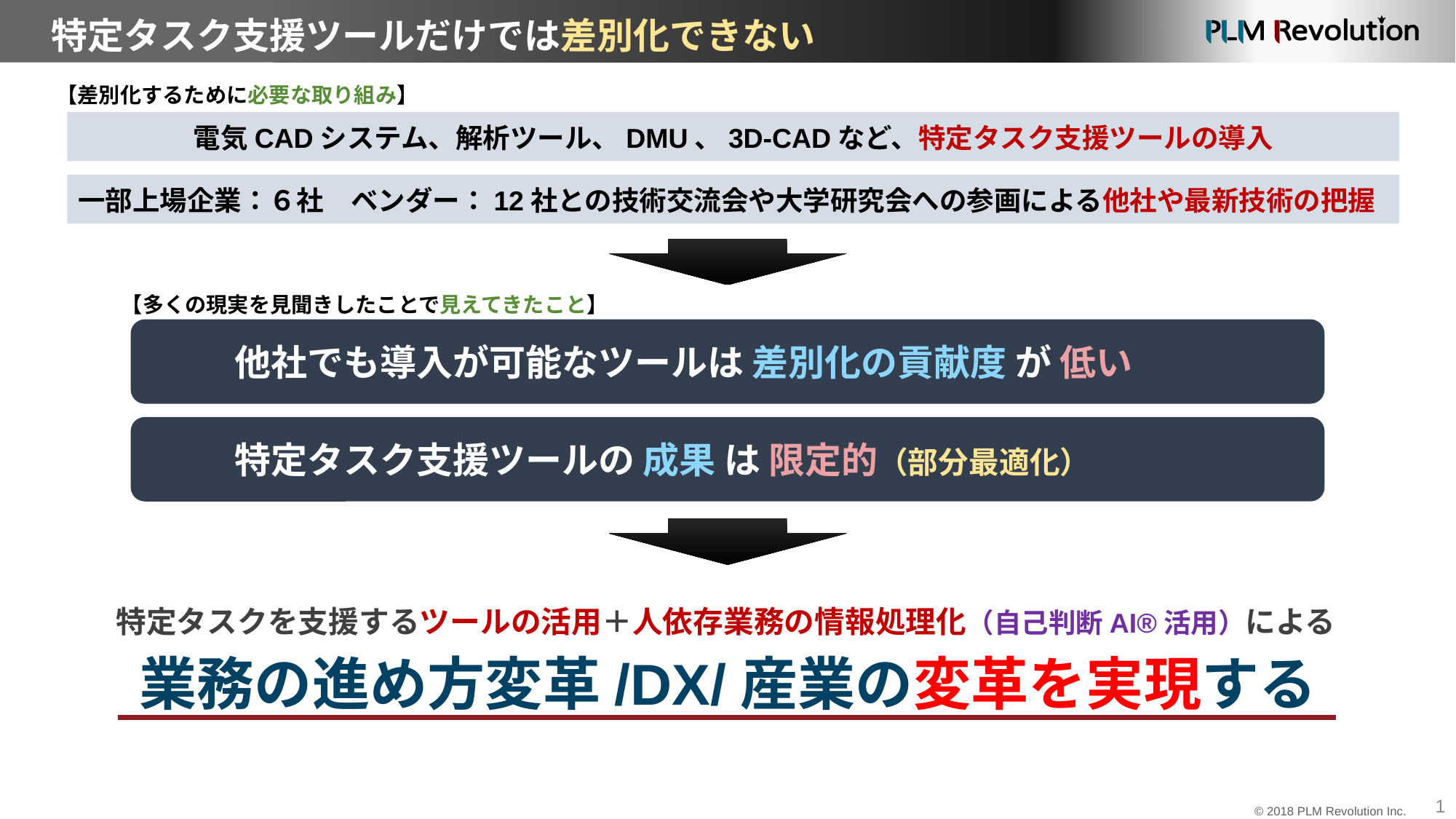

特定タスク支援ツールだけでは差別化できない
【差別化するために必要な取り組み】
電気CADシステム、解析ツール、DMU、3D-CADなど、特定タスク支援ツールの導入
一部上場企業：６社　ベンダー：12社との技術交流会や大学研究会への参画による他社や最新技術の把握

【多くの現実を見聞きしたことで見えてきたこと】
　　  他社でも導入が可能なツールは 差別化の貢献度 が 低い
　　  特定タスク支援ツールの 成果 は 限定的（部分最適化）

特定タスクを支援するツールの活用＋人依存業務の情報処理化（自己判断AI®活用）による
業務の進め方変革/DX/産業の変革を実現する
© 2018 PLM Revolution Inc.
1